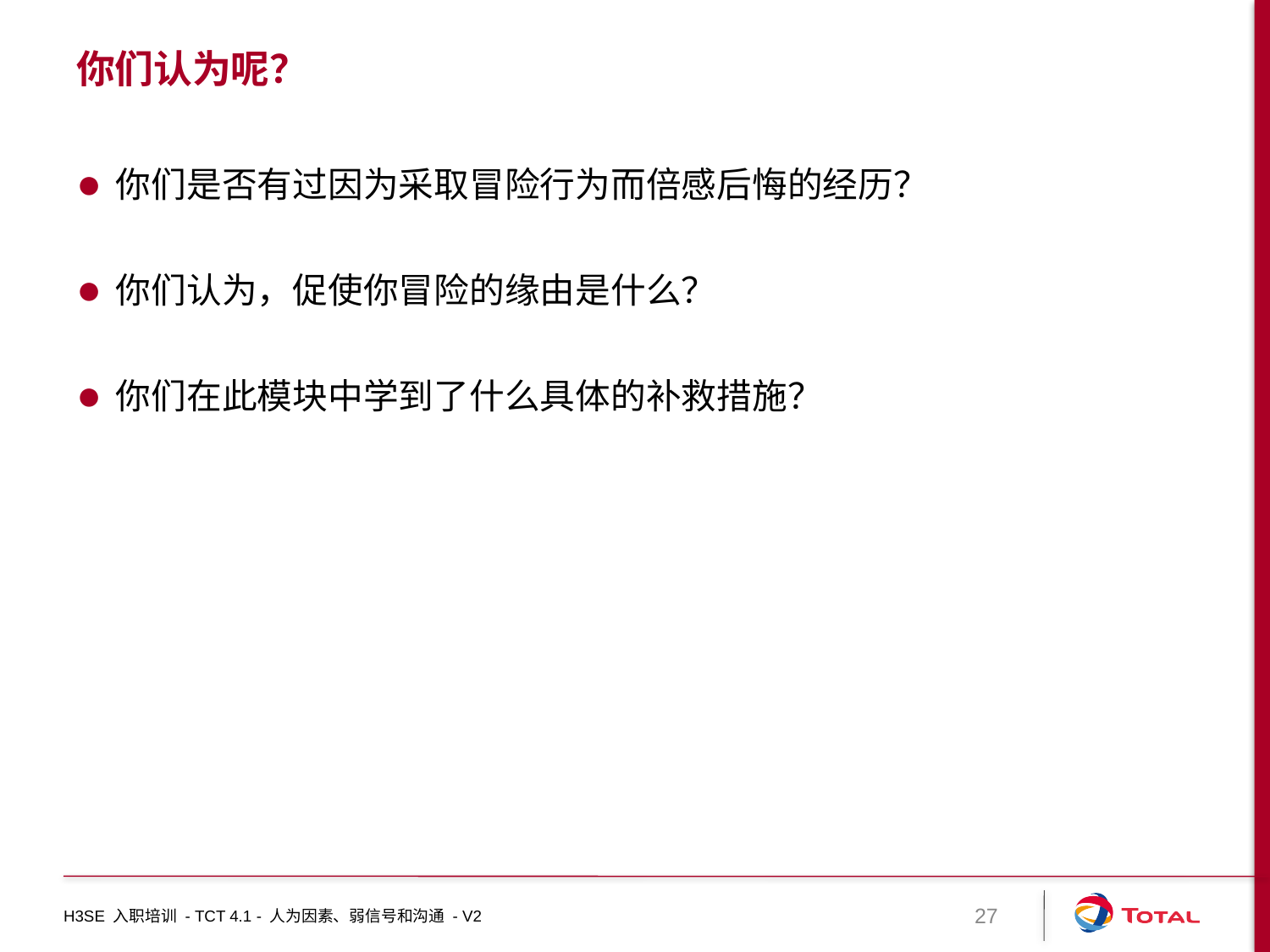

# 你们认为呢？
你们是否有过因为采取冒险行为而倍感后悔的经历？

你们认为，促使你冒险的缘由是什么？

你们在此模块中学到了什么具体的补救措施？
H3SE 入职培训 - TCT 4.1 - 人为因素、弱信号和沟通 - V2
27